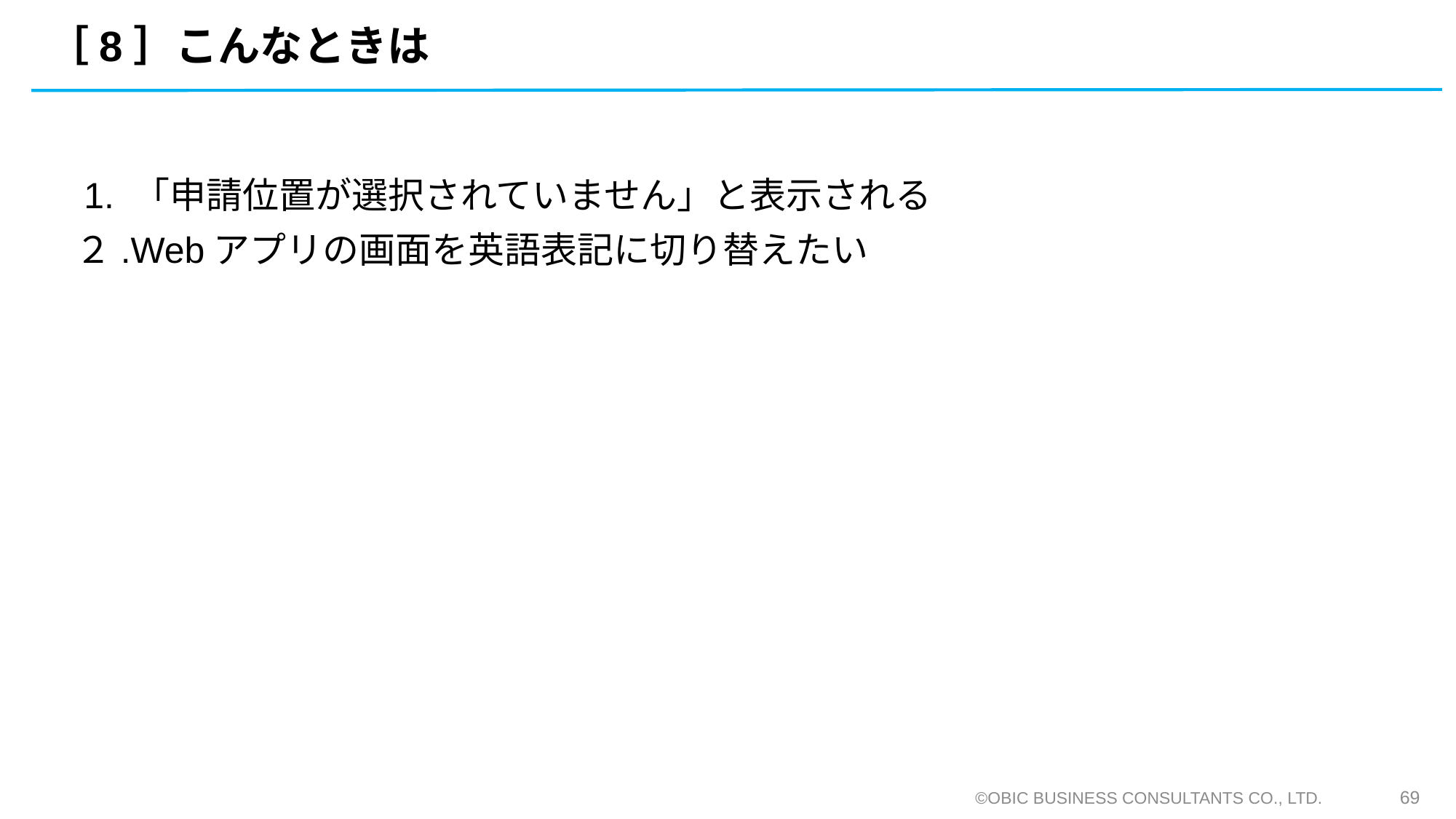

# ［8］こんなときは

 1. 「申請位置が選択されていません」と表示される
２.Webアプリの画面を英語表記に切り替えたい

©OBIC BUSINESS CONSULTANTS CO., LTD.
69